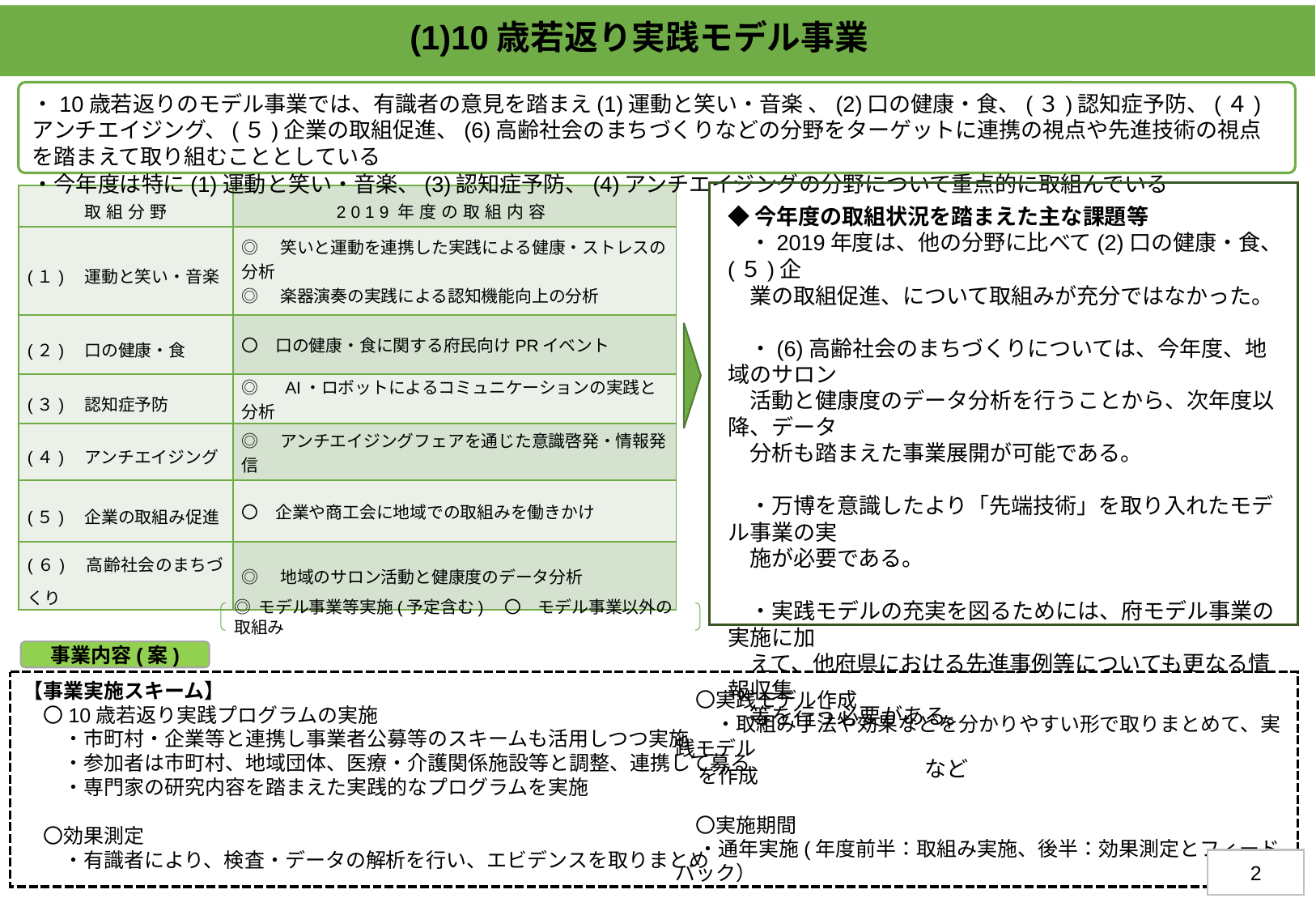

(1)10歳若返り実践モデル事業

・10歳若返りのモデル事業では、有識者の意見を踏まえ(1)運動と笑い・音楽 、(2)口の健康・食、(３)認知症予防、(４)アンチエイジング、(５)企業の取組促進、(6)高齢社会のまちづくりなどの分野をターゲットに連携の視点や先進技術の視点を踏まえて取り組むこととしている
・今年度は特に(1)運動と笑い・音楽、(3)認知症予防、(4)アンチエイジングの分野について重点的に取組んでいる

| 取組分野 | 2019年度の取組内容 |
| --- | --- |
| (１)　運動と笑い・音楽 | ◎　笑いと運動を連携した実践による健康・ストレスの分析 ◎　楽器演奏の実践による認知機能向上の分析 |
| (２)　口の健康・食 | 〇　口の健康・食に関する府民向けPRイベント |
| (３)　認知症予防 | ◎　AI・ロボットによるコミュニケーションの実践と分析 |
| (４)　アンチエイジング | ◎　アンチエイジングフェアを通じた意識啓発・情報発信 |
| (５)　企業の取組み促進 | 〇　企業や商工会に地域での取組みを働きかけ |
| (６)　高齢社会のまちづくり | ◎　地域のサロン活動と健康度のデータ分析 |
◆今年度の取組状況を踏まえた主な課題等
　・2019年度は、他の分野に比べて(2)口の健康・食、(５)企
　業の取組促進、について取組みが充分ではなかった。

　・(6)高齢社会のまちづくりについては、今年度、地域のサロン
　活動と健康度のデータ分析を行うことから、次年度以降、データ
　分析も踏まえた事業展開が可能である。

　・万博を意識したより「先端技術」を取り入れたモデル事業の実
　施が必要である。

　・実践モデルの充実を図るためには、府モデル事業の実施に加
　えて、他府県における先進事例等についても更なる情報収集
　等を行う必要がある。
　　　　　　　　　　　　　　　　　　　　　　　　　　　　　　　　　　など

◎ モデル事業等実施(予定含む)　〇　モデル事業以外の取組み
事業内容(案)

　〇実践モデル作成
　　・取組み手法や効果などを分かりやすい形で取りまとめて、実践モデル
    を作成

　〇実施期間
    ・通年実施(年度前半：取組み実施、後半：効果測定とフィードバック）

【事業実施スキーム】
　〇10歳若返り実践プログラムの実施
　　・市町村・企業等と連携し事業者公募等のスキームも活用しつつ実施
　　・参加者は市町村、地域団体、医療・介護関係施設等と調整、連携して募る
　　・専門家の研究内容を踏まえた実践的なプログラムを実施

　〇効果測定
　　・有識者により、検査・データの解析を行い、エビデンスを取りまとめ

2